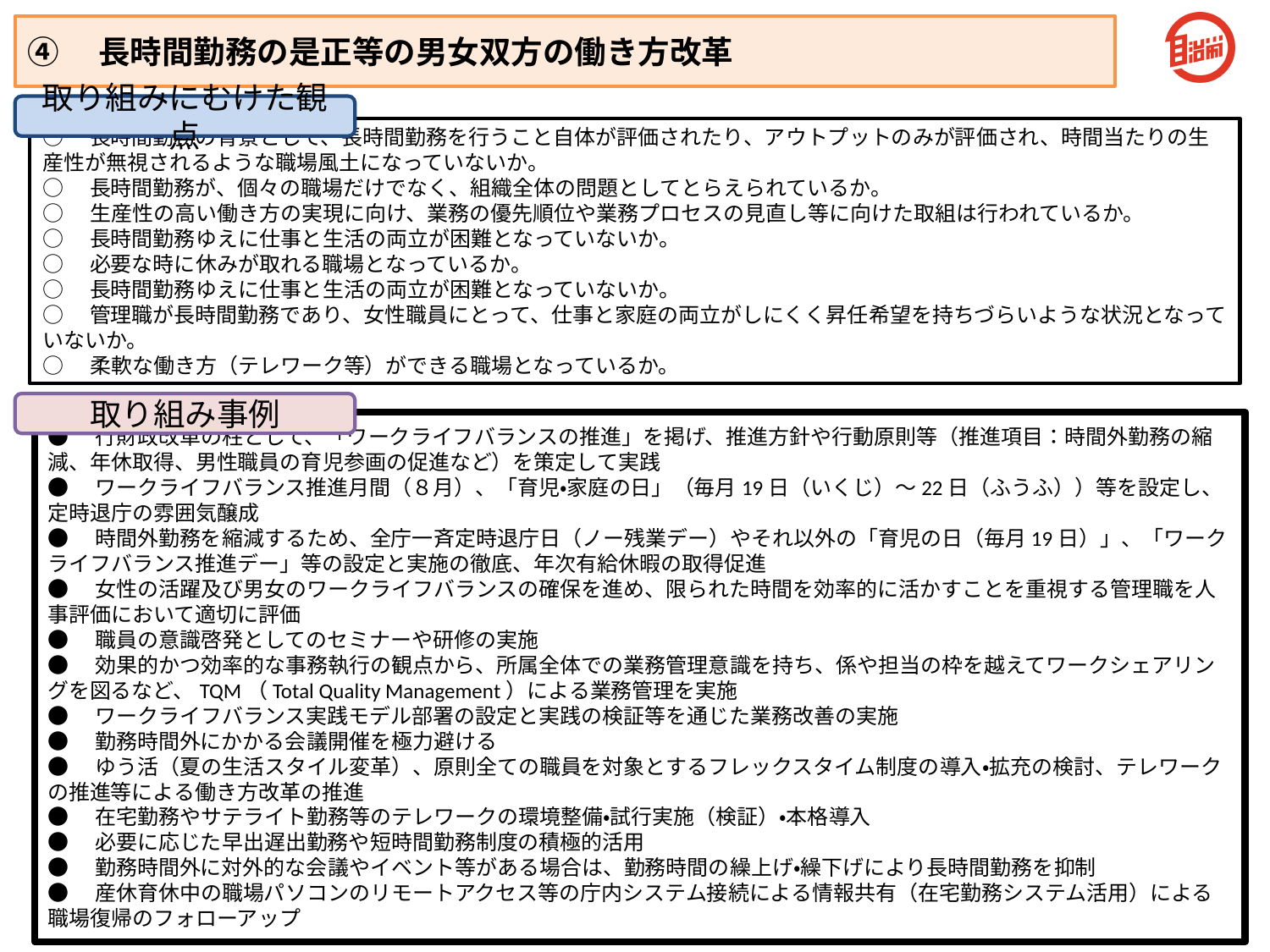

④　長時間勤務の是正等の男女双方の働き方改革
取り組みにむけた観点
○　長時間勤務の背景として、長時間勤務を行うこと自体が評価されたり、アウトプットのみが評価され、時間当たりの生産性が無視されるような職場風土になっていないか。
○　長時間勤務が、個々の職場だけでなく、組織全体の問題としてとらえられているか。
○　生産性の高い働き方の実現に向け、業務の優先順位や業務プロセスの見直し等に向けた取組は行われているか。
○　長時間勤務ゆえに仕事と生活の両立が困難となっていないか。
○　必要な時に休みが取れる職場となっているか。
○　長時間勤務ゆえに仕事と生活の両立が困難となっていないか。
○　管理職が長時間勤務であり、女性職員にとって、仕事と家庭の両立がしにくく昇任希望を持ちづらいような状況となっていないか。
○　柔軟な働き方（テレワーク等）ができる職場となっているか。
取り組み事例
●　行財政改革の柱として、「ワークライフバランスの推進」を掲げ、推進方針や行動原則等（推進項目：時間外勤務の縮減、年休取得、男性職員の育児参画の促進など）を策定して実践
●　ワークライフバランス推進月間（８月）、「育児・家庭の日」（毎月19日（いくじ）～22日（ふうふ））等を設定し、定時退庁の雰囲気醸成
●　時間外勤務を縮減するため、全庁一斉定時退庁日（ノー残業デー）やそれ以外の「育児の日（毎月19日）」、「ワークライフバランス推進デー」等の設定と実施の徹底、年次有給休暇の取得促進
●　女性の活躍及び男女のワークライフバランスの確保を進め、限られた時間を効率的に活かすことを重視する管理職を人事評価において適切に評価
●　職員の意識啓発としてのセミナーや研修の実施
●　効果的かつ効率的な事務執行の観点から、所属全体での業務管理意識を持ち、係や担当の枠を越えてワークシェアリングを図るなど、TQM（Total Quality Management）による業務管理を実施
●　ワークライフバランス実践モデル部署の設定と実践の検証等を通じた業務改善の実施
●　勤務時間外にかかる会議開催を極力避ける
●　ゆう活（夏の生活スタイル変革）、原則全ての職員を対象とするフレックスタイム制度の導入・拡充の検討、テレワークの推進等による働き方改革の推進
●　在宅勤務やサテライト勤務等のテレワークの環境整備・試行実施（検証）・本格導入
●　必要に応じた早出遅出勤務や短時間勤務制度の積極的活用
●　勤務時間外に対外的な会議やイベント等がある場合は、勤務時間の繰上げ・繰下げにより長時間勤務を抑制
●　産休育休中の職場パソコンのリモートアクセス等の庁内システム接続による情報共有（在宅勤務システム活用）による職場復帰のフォローアップ